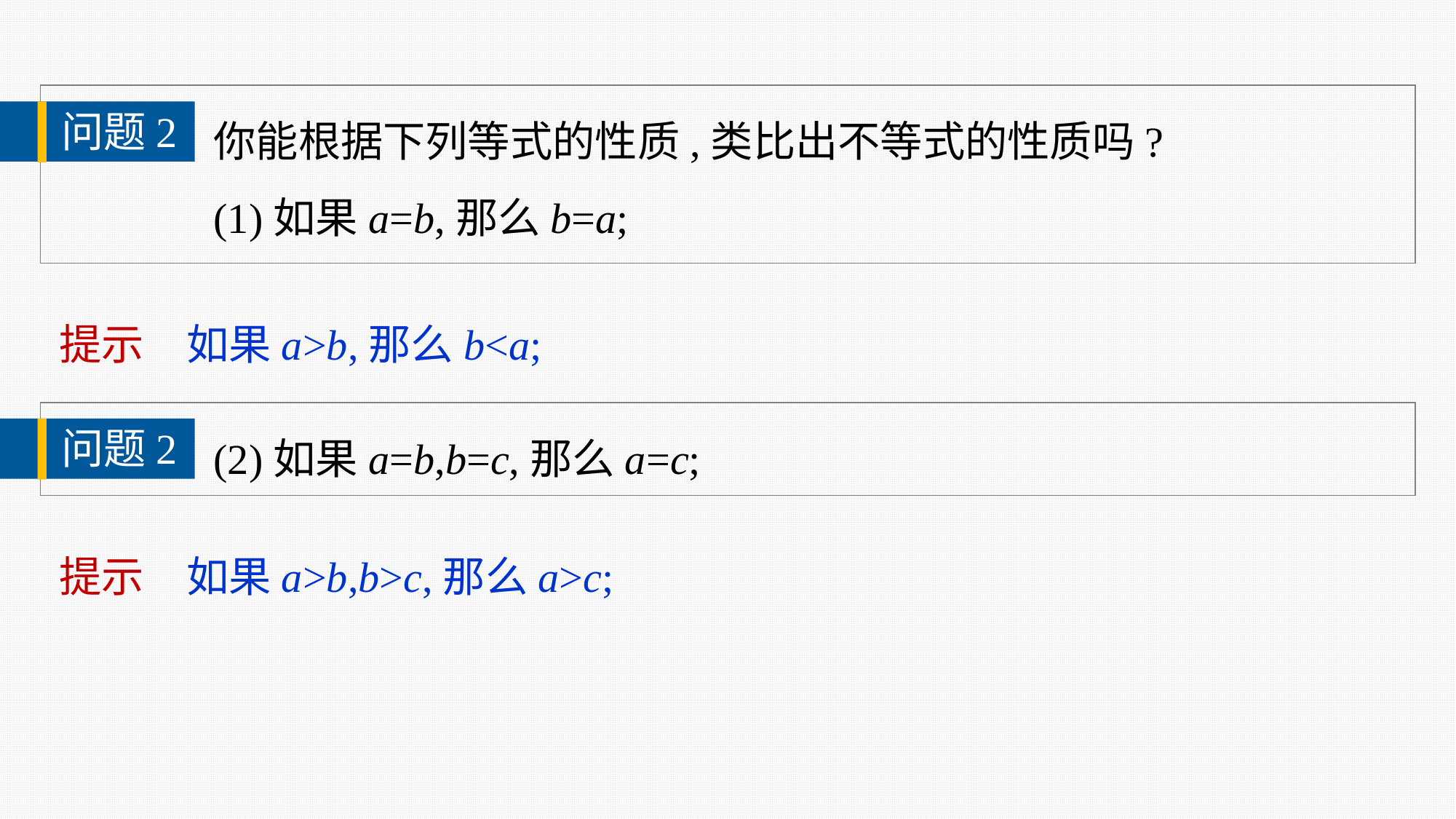

你能根据下列等式的性质,类比出不等式的性质吗?
(1)如果a=b,那么b=a;

问题2

提示　如果a>b,那么b<a;
(2)如果a=b,b=c,那么a=c;

问题2

提示　如果a>b,b>c,那么a>c;